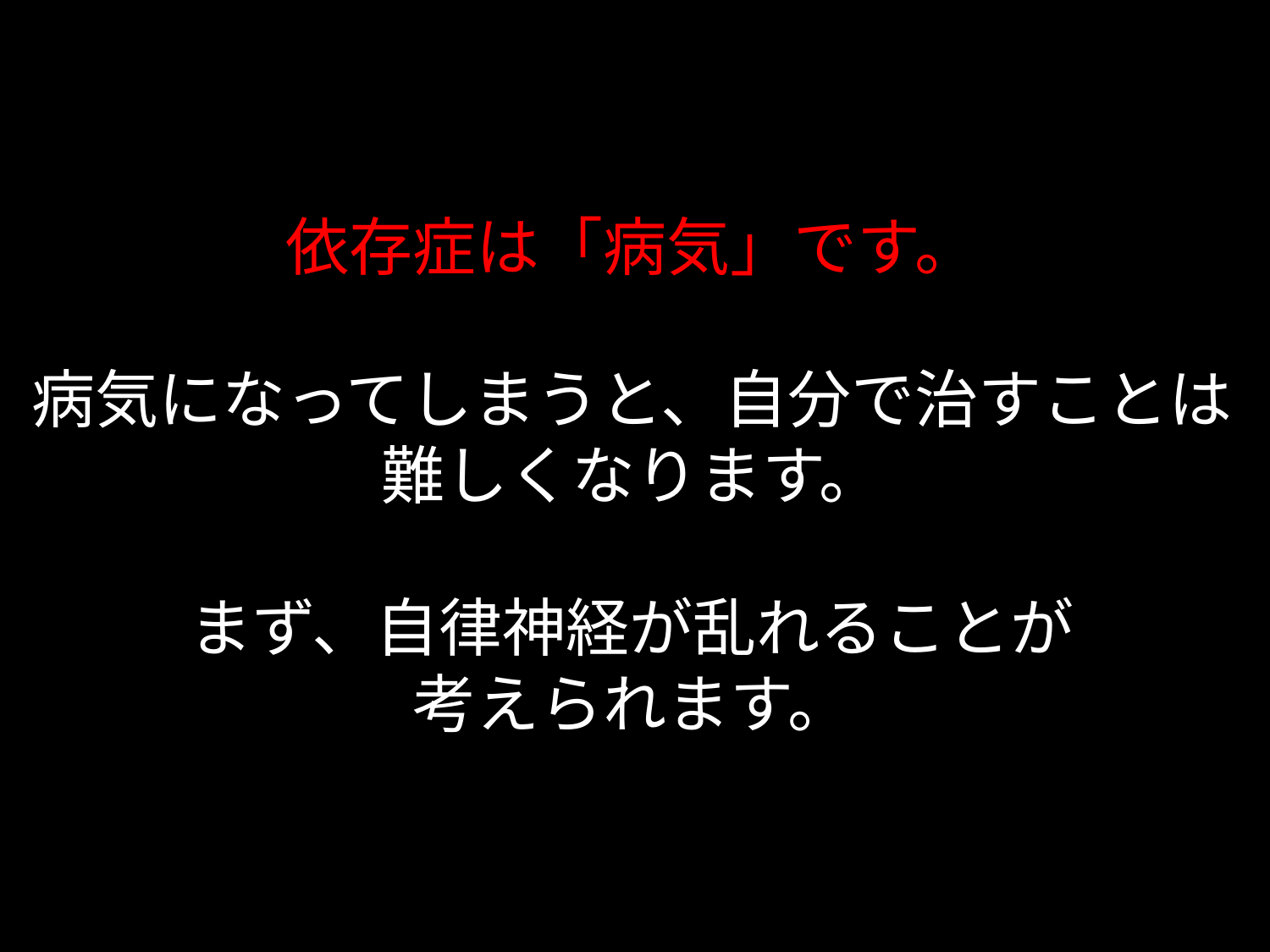

依存症は「病気」です。

病気になってしまうと、自分で治すことは
難しくなります。

まず、自律神経が乱れることが
考えられます。